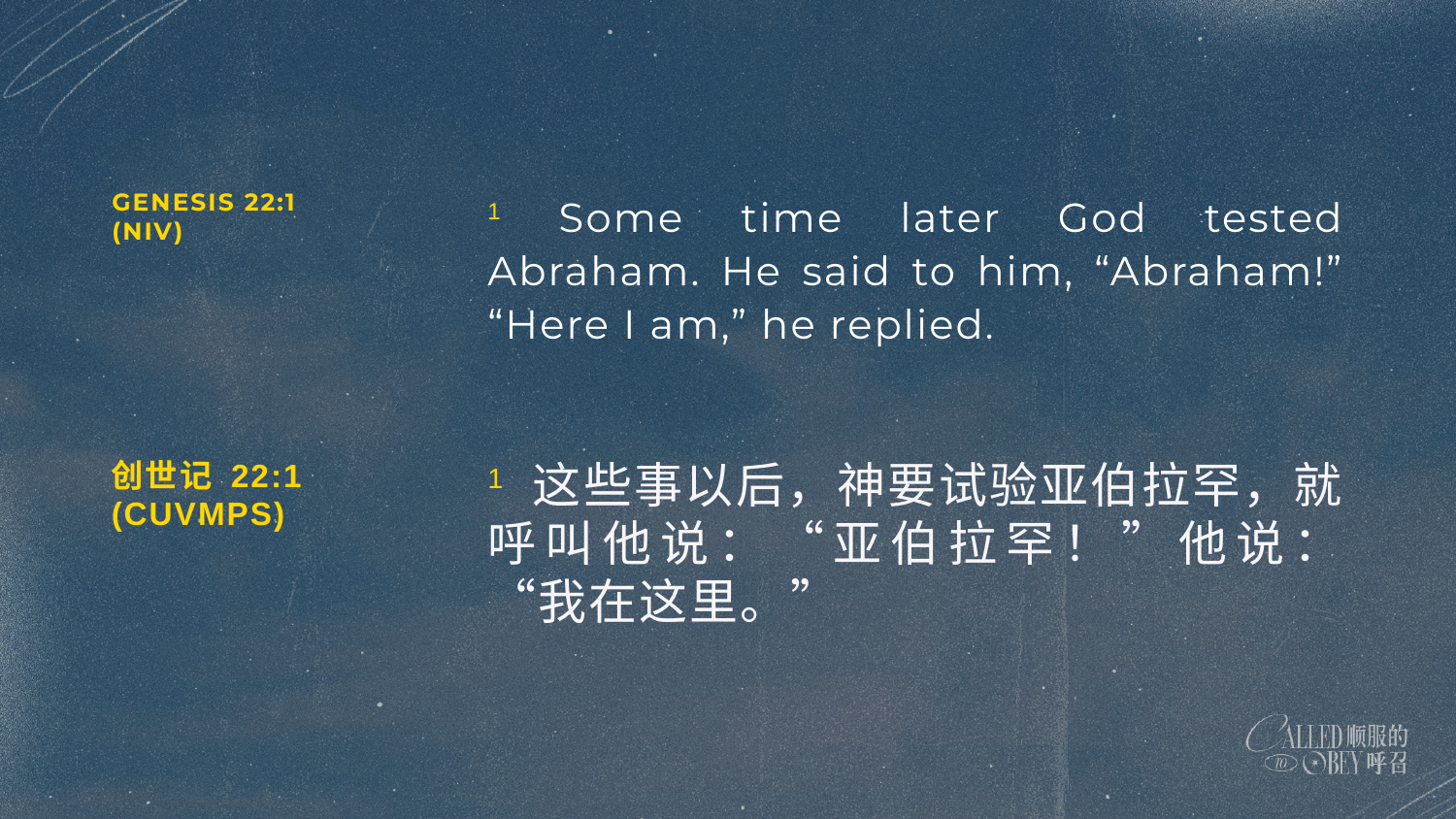

GENESIS 22:1
(NIV)
1 Some time later God tested Abraham. He said to him, “Abraham!” “Here I am,” he replied.
创世记 22:1 (CUVMPS)
1 这些事以后，神要试验亚伯拉罕，就呼叫他说：“亚伯拉罕！”他说：“我在这里。”